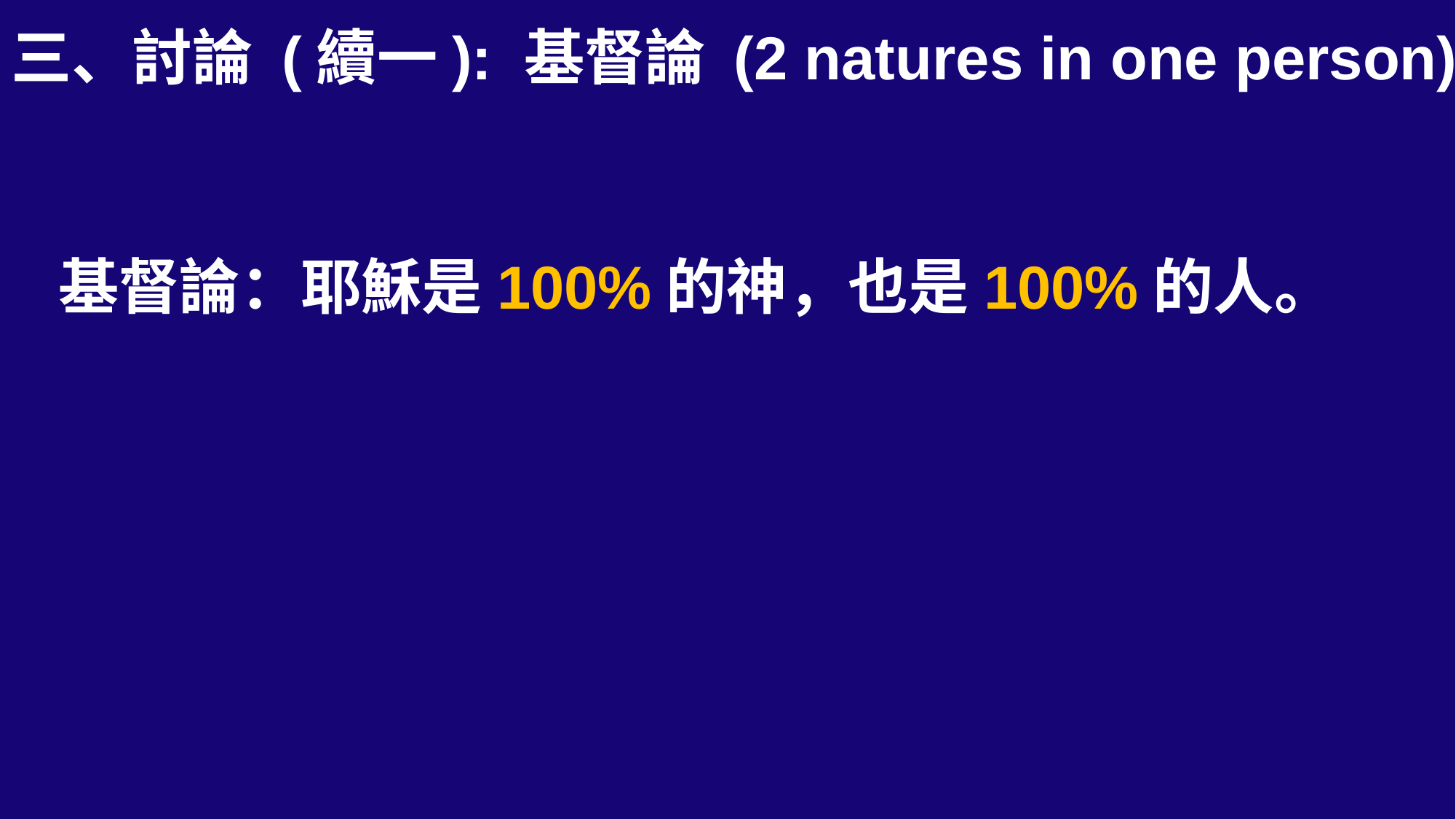

三、討論 (續一): 基督論 (2 natures in one person)
基督論：耶穌是100%的神，也是100%的人。